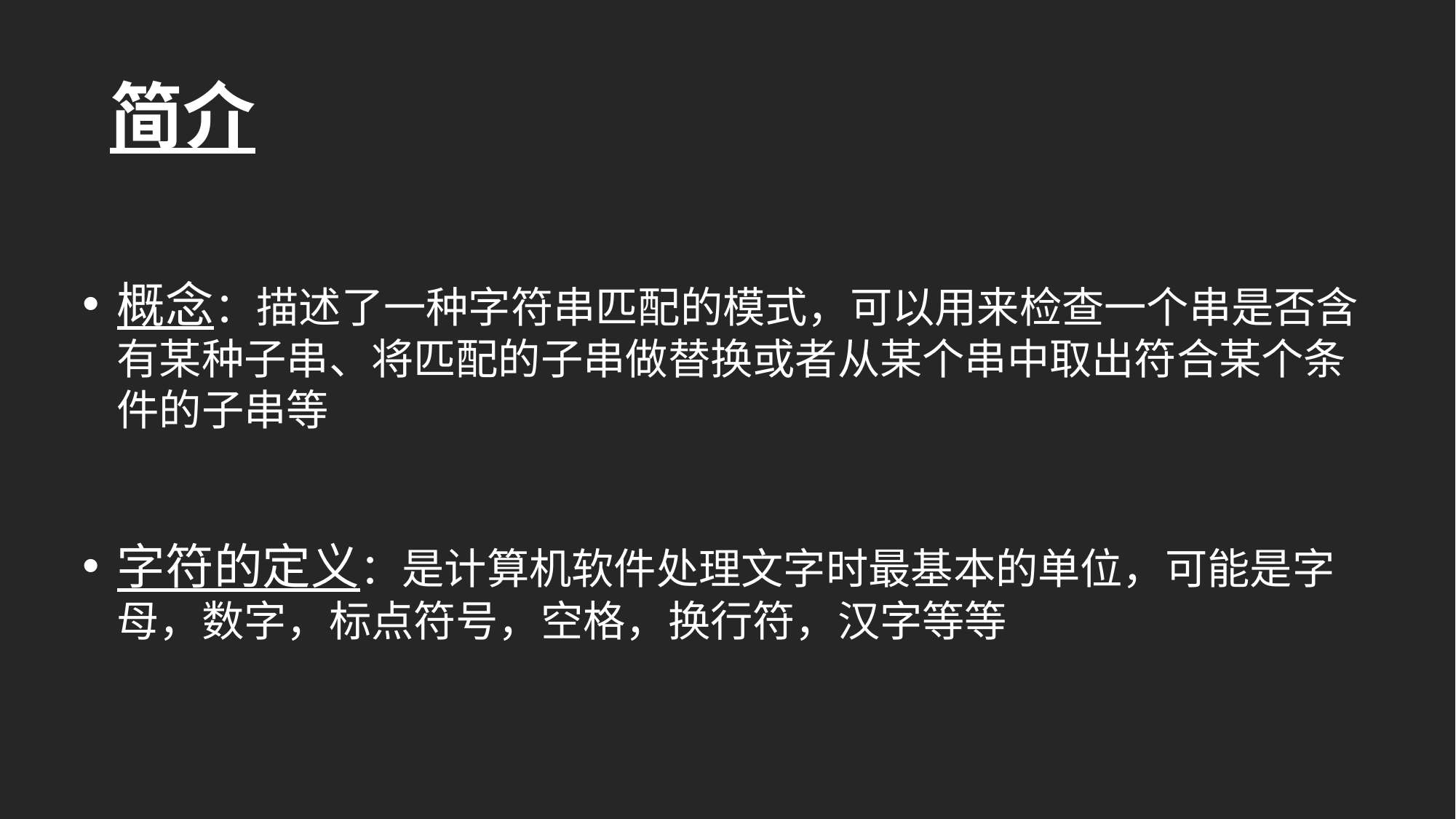

简介
概念：描述了一种字符串匹配的模式，可以用来检查一个串是否含有某种子串、将匹配的子串做替换或者从某个串中取出符合某个条件的子串等

字符的定义：是计算机软件处理文字时最基本的单位，可能是字母，数字，标点符号，空格，换行符，汉字等等